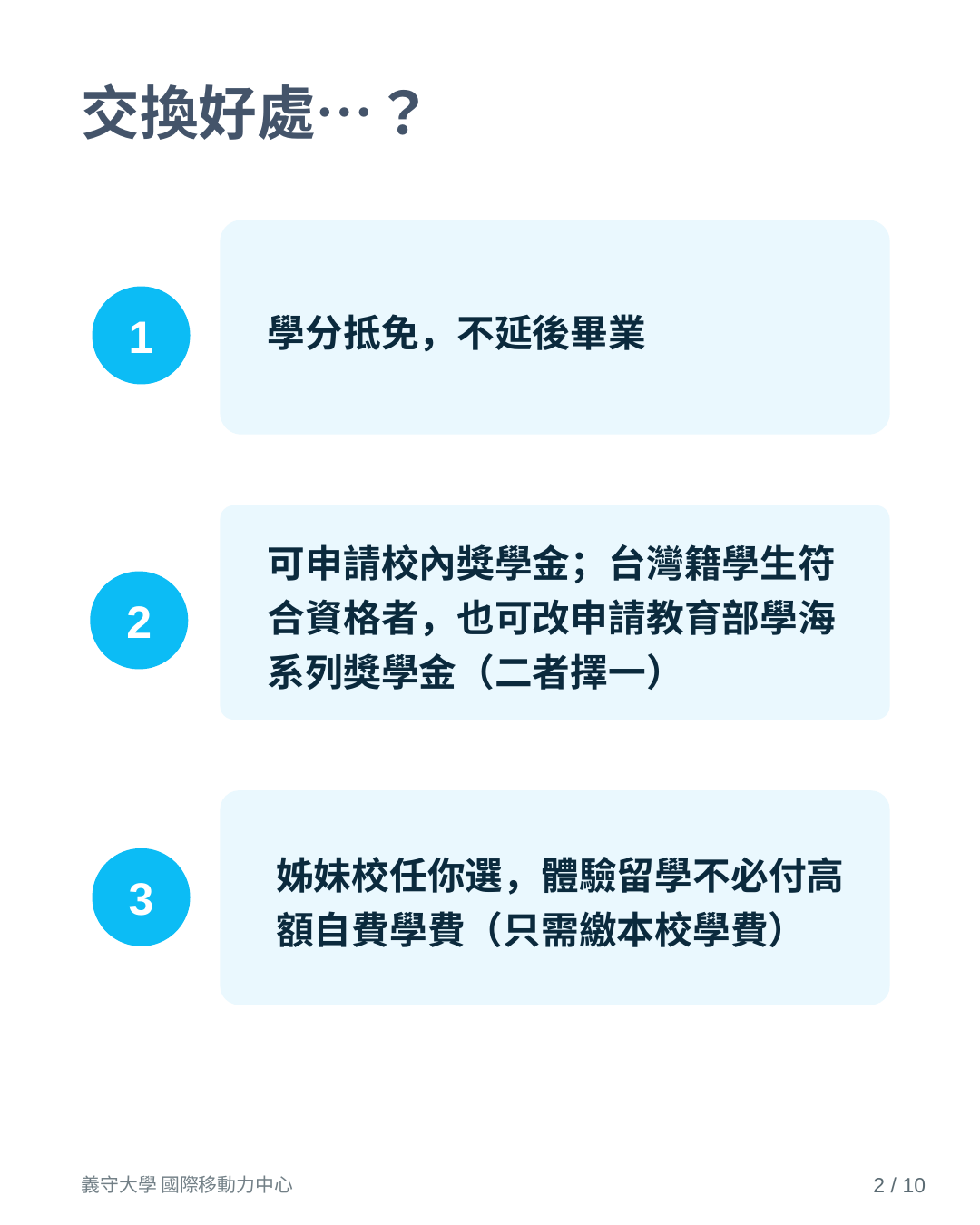

交換好處…？

1
學分抵免，不延後畢業

可申請校內獎學金；台灣籍學生符合資格者，也可改申請教育部學海系列獎學金（二者擇一）

2

姊妹校任你選，體驗留學不必付高額自費學費（只需繳本校學費）

3
義守大學 國際移動力中心
2 / 10